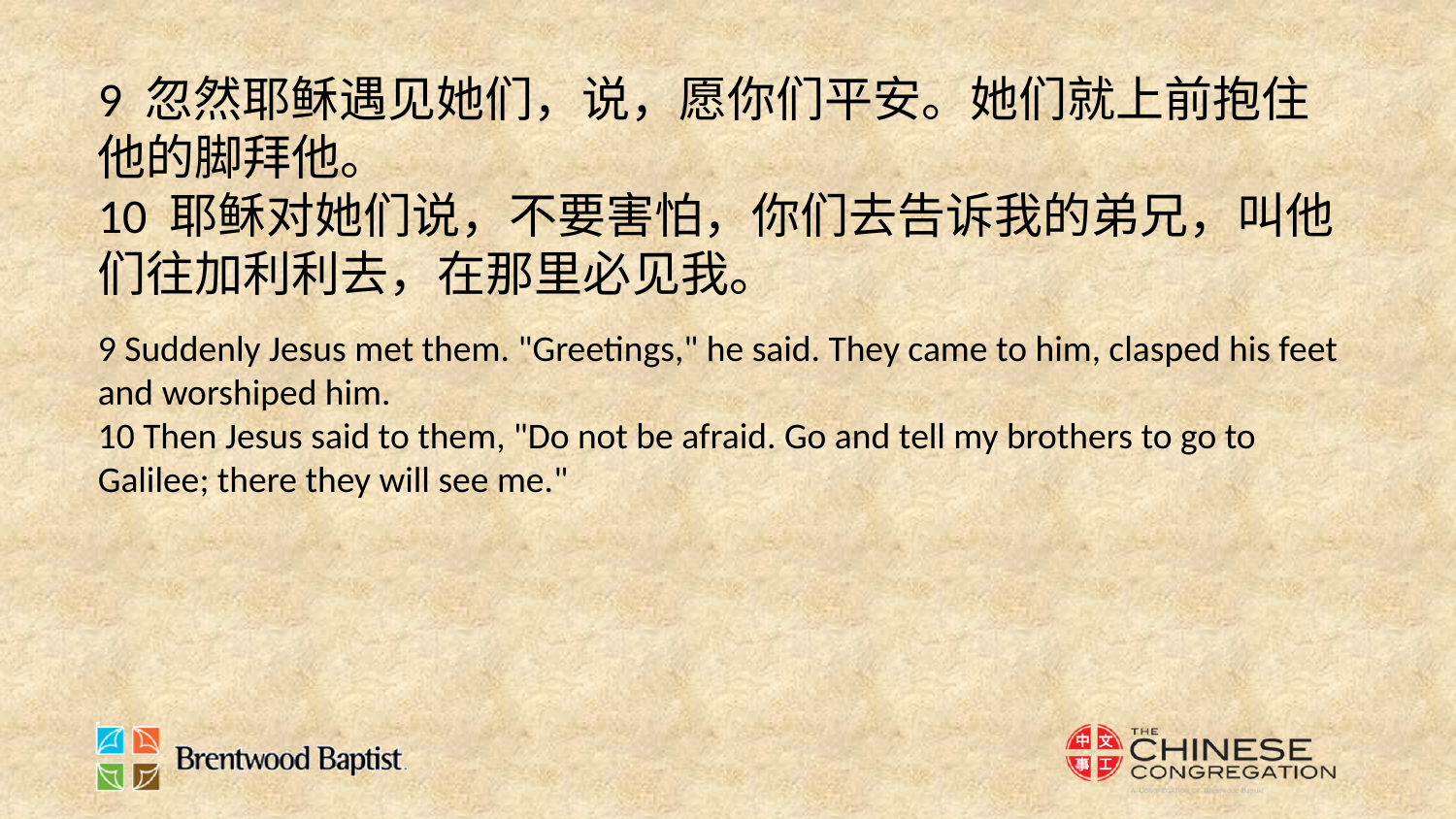

9 忽然耶稣遇见她们，说，愿你们平安。她们就上前抱住他的脚拜他。
10 耶稣对她们说，不要害怕，你们去告诉我的弟兄，叫他们往加利利去，在那里必见我。

9 Suddenly Jesus met them. "Greetings," he said. They came to him, clasped his feet and worshiped him.
10 Then Jesus said to them, "Do not be afraid. Go and tell my brothers to go to Galilee; there they will see me."